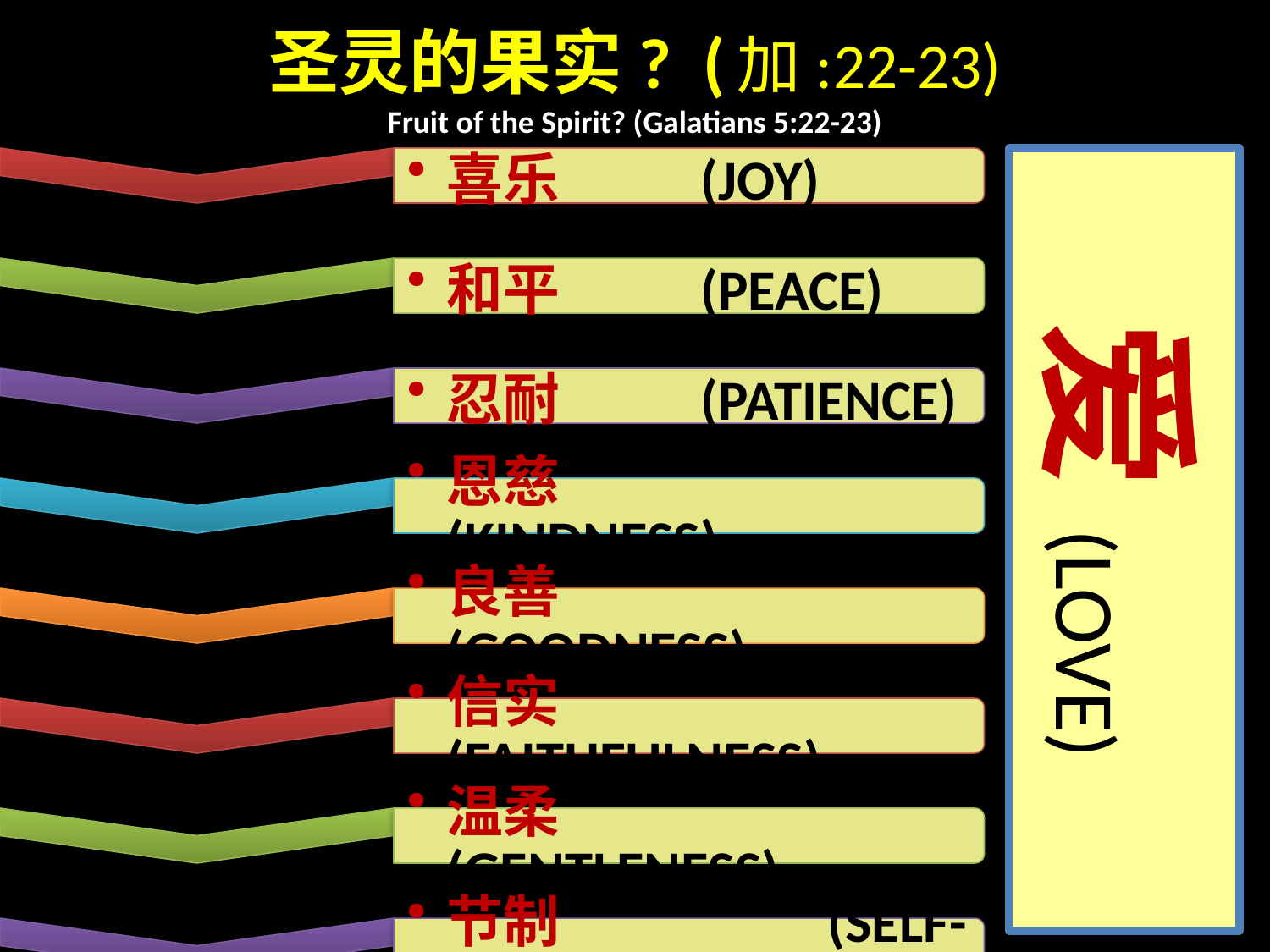

# 圣灵的果实?  (加:22-23) Fruit of the Spirit? (Galatians 5:22-23)
和平 		(PEACE)
忍耐		(PATIENCE)
恩慈 		(KINDNESS)
良善		(GOODNESS)
信实 		(FAITHFULNESS)
温柔 		(GENTLENESS)
爱 (LOVE)